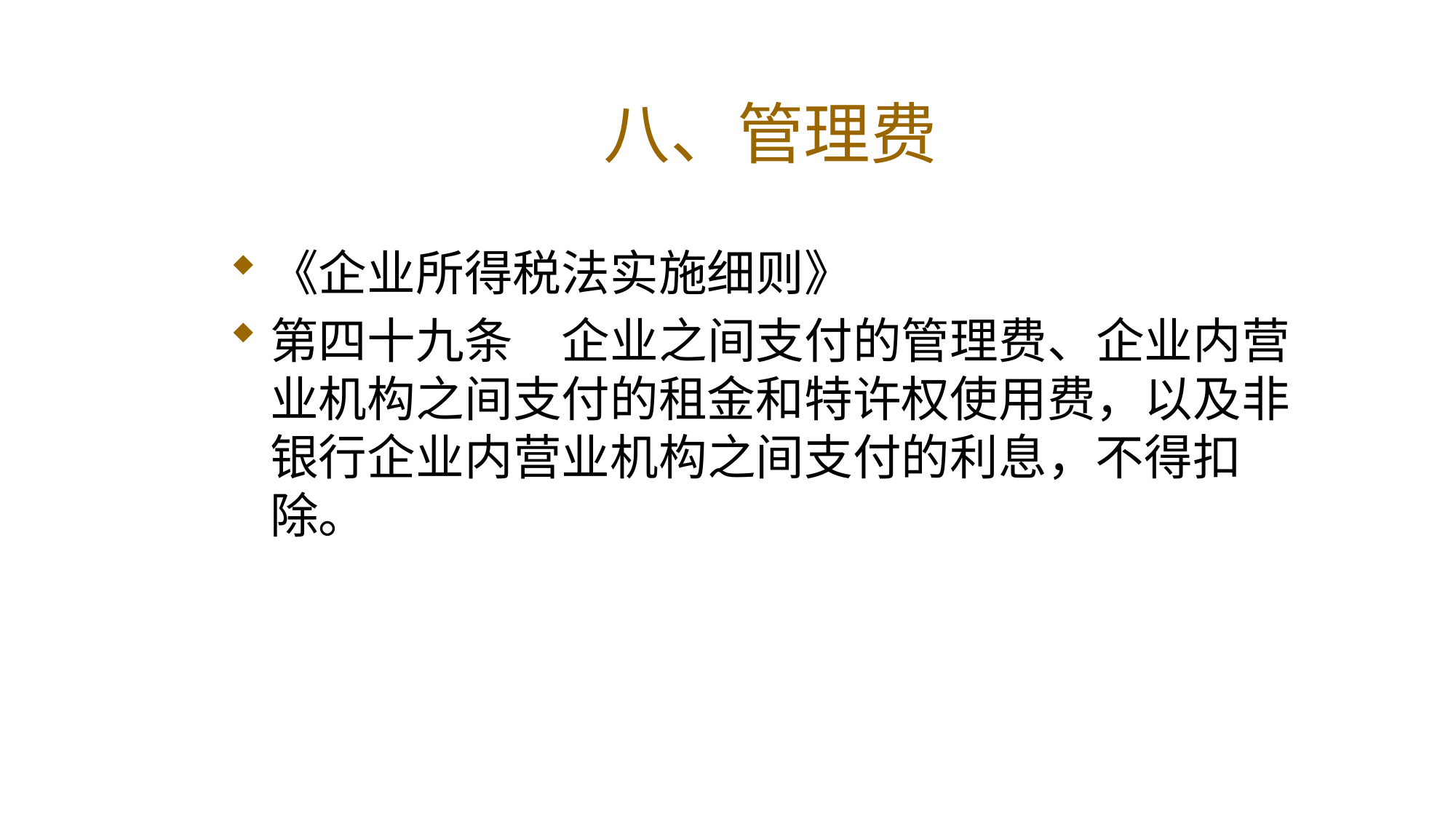

# 八、管理费
《企业所得税法实施细则》
第四十九条　企业之间支付的管理费、企业内营业机构之间支付的租金和特许权使用费，以及非银行企业内营业机构之间支付的利息，不得扣除。